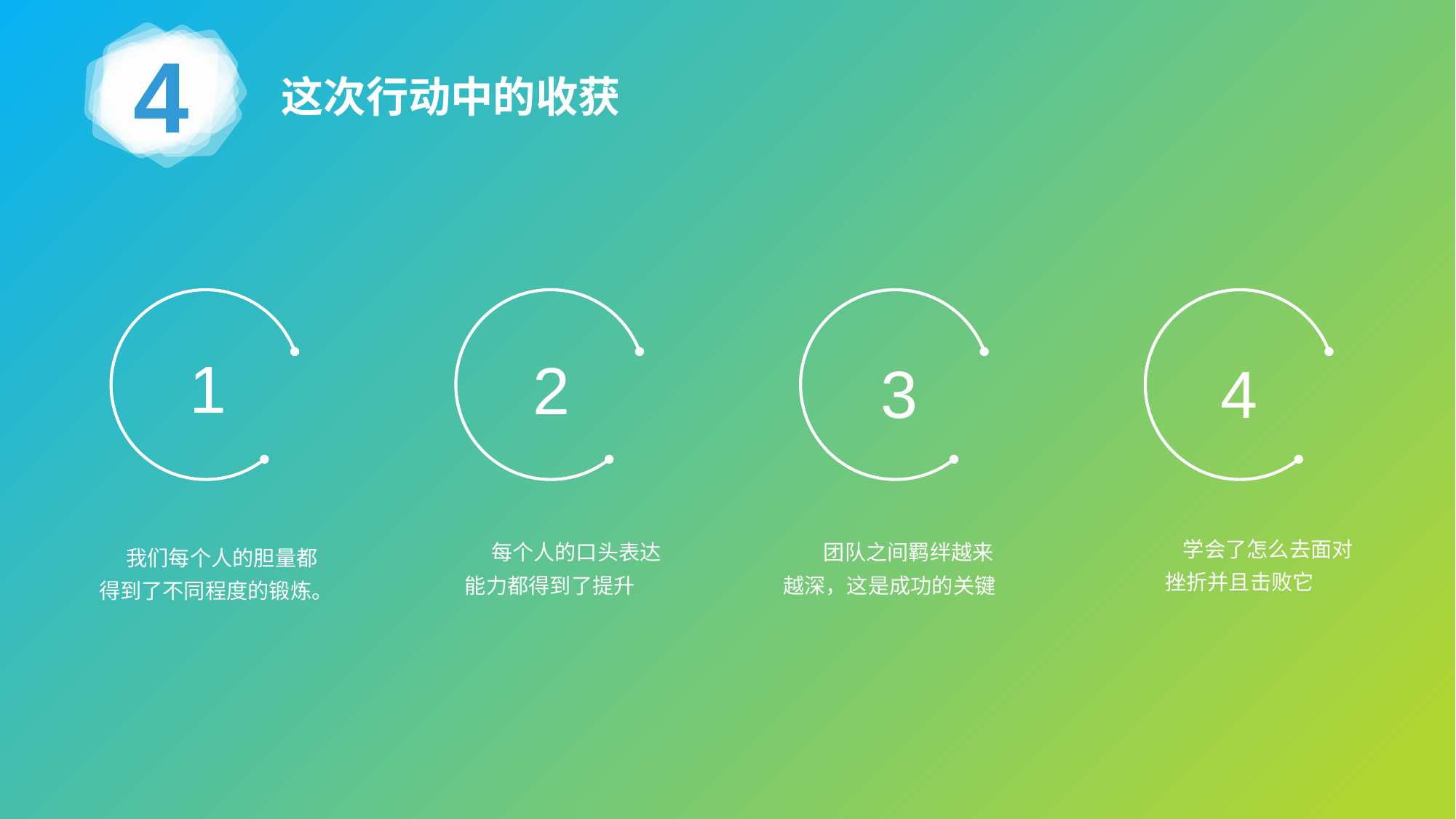

4

这次行动中的收获

1
2
3
4

       团队之间羁绊越来越深，这是成功的关键

      我们每个人的胆量都得到了不同程度的锻炼。

          每个人的口头表达能力都得到了提升

           学会了怎么去面对挫折并且击败它